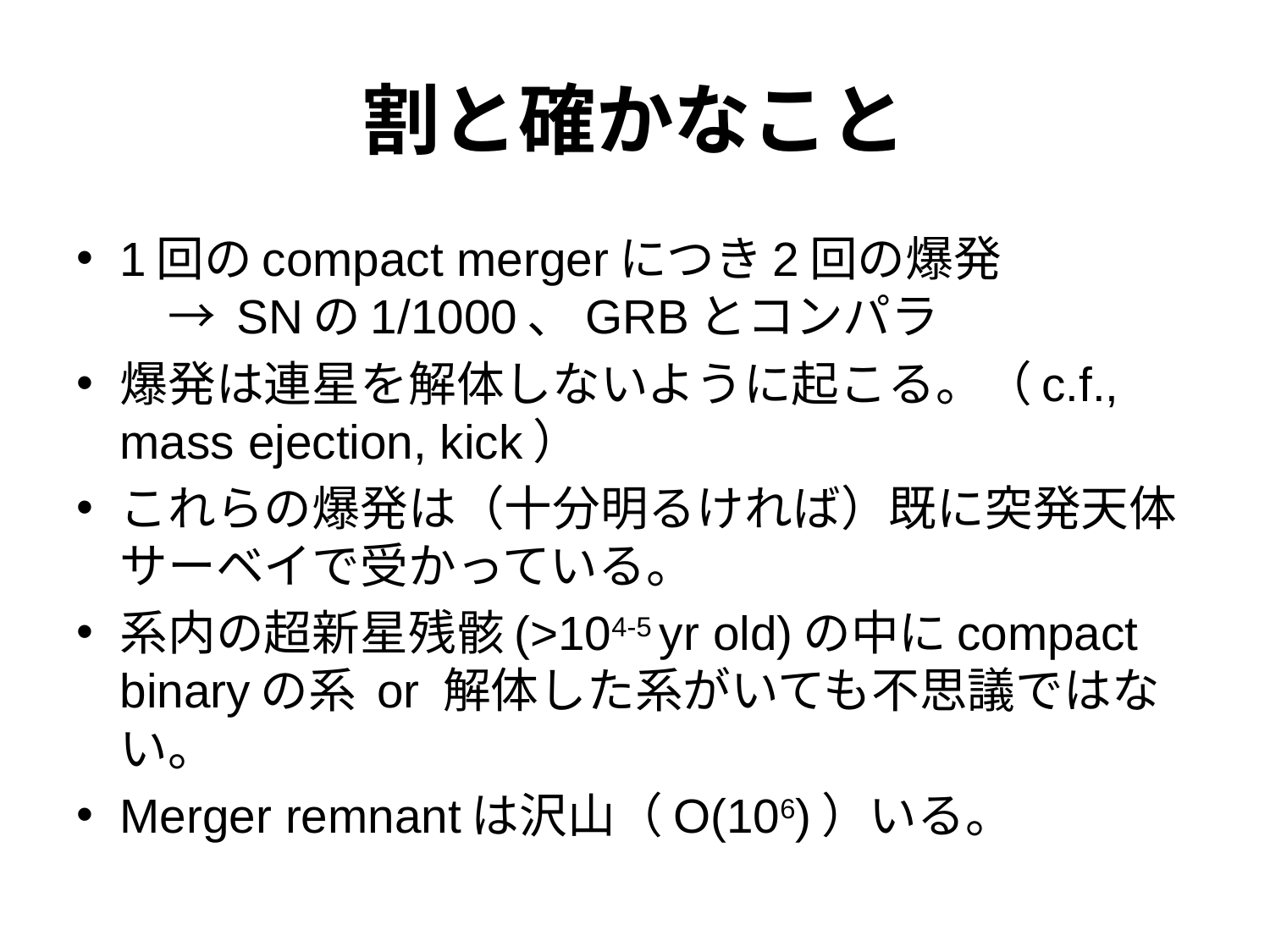

# 割と確かなこと
1回のcompact mergerにつき2回の爆発　　　　→ SNの1/1000、GRBとコンパラ
爆発は連星を解体しないように起こる。（c.f., mass ejection, kick）
これらの爆発は（十分明るければ）既に突発天体サーベイで受かっている。
系内の超新星残骸(>104-5 yr old)の中にcompact binaryの系 or 解体した系がいても不思議ではない。
Merger remnantは沢山（O(106)）いる。